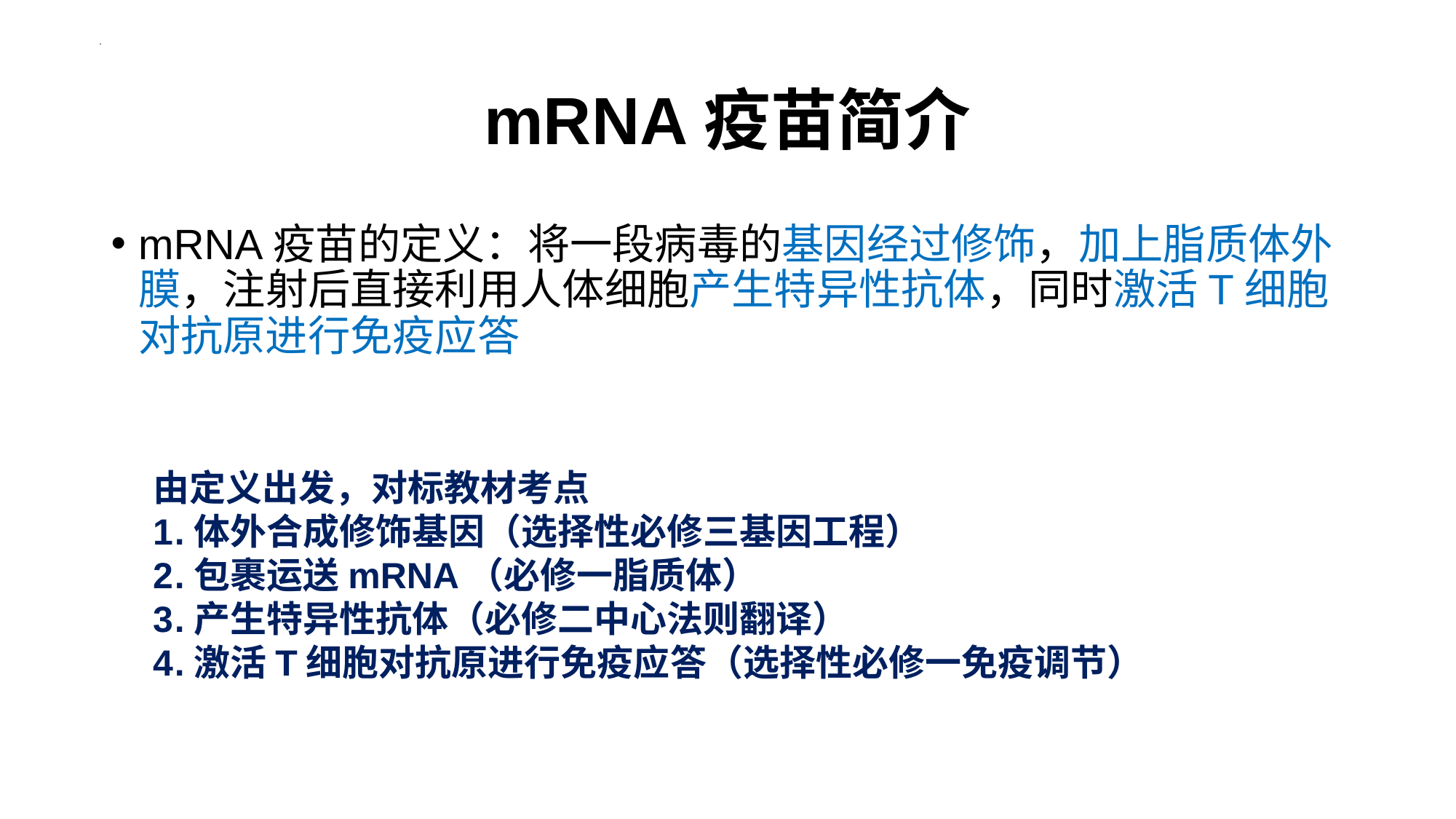

# mRNA疫苗简介
mRNA疫苗的定义：将一段病毒的基因经过修饰，加上脂质体外膜，注射后直接利用人体细胞产生特异性抗体，同时激活T细胞对抗原进行免疫应答
由定义出发，对标教材考点
体外合成修饰基因（选择性必修三基因工程）
包裹运送mRNA（必修一脂质体）
产生特异性抗体（必修二中心法则翻译）
激活T细胞对抗原进行免疫应答（选择性必修一免疫调节）